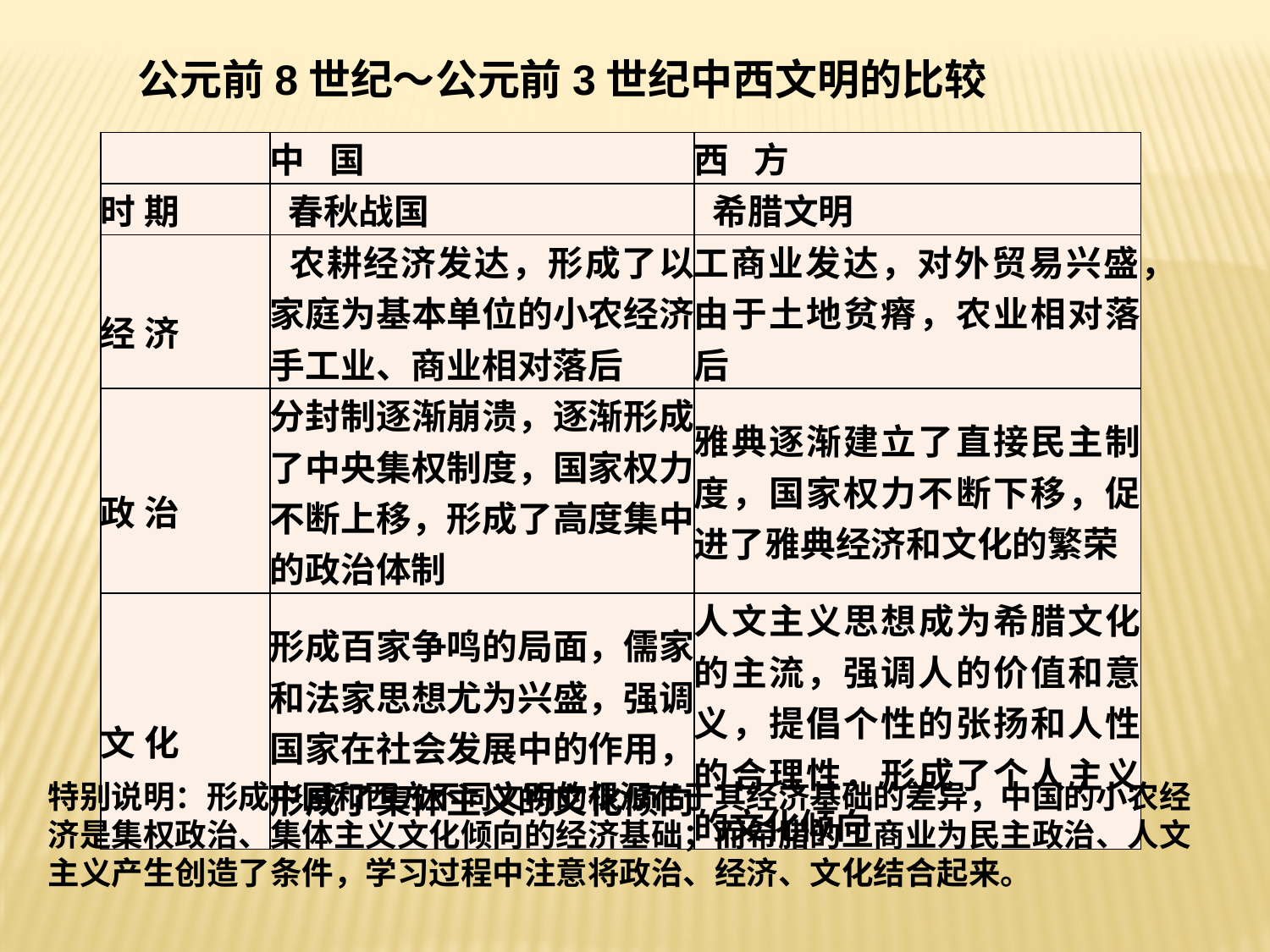

公元前8世纪～公元前3世纪中西文明的比较
|  | 中   国 | 西   方 |
| --- | --- | --- |
| 时 期 | 春秋战国 | 希腊文明 |
| 经 济 | 农耕经济发达，形成了以家庭为基本单位的小农经济；手工业、商业相对落后 | 工商业发达，对外贸易兴盛，由于土地贫瘠，农业相对落后 |
| 政 治 | 分封制逐渐崩溃，逐渐形成了中央集权制度，国家权力不断上移，形成了高度集中的政治体制 | 雅典逐渐建立了直接民主制度，国家权力不断下移，促进了雅典经济和文化的繁荣 |
| 文 化 | 形成百家争鸣的局面，儒家和法家思想尤为兴盛，强调国家在社会发展中的作用，形成了集体主义的文化倾向 | 人文主义思想成为希腊文化的主流，强调人的价值和意义，提倡个性的张扬和人性的合理性，形成了个人主义的文化倾向 |
特别说明：形成中国和西方不同文明的根源在于其经济基础的差异，中国的小农经济是集权政治、集体主义文化倾向的经济基础；而希腊的工商业为民主政治、人文主义产生创造了条件，学习过程中注意将政治、经济、文化结合起来。